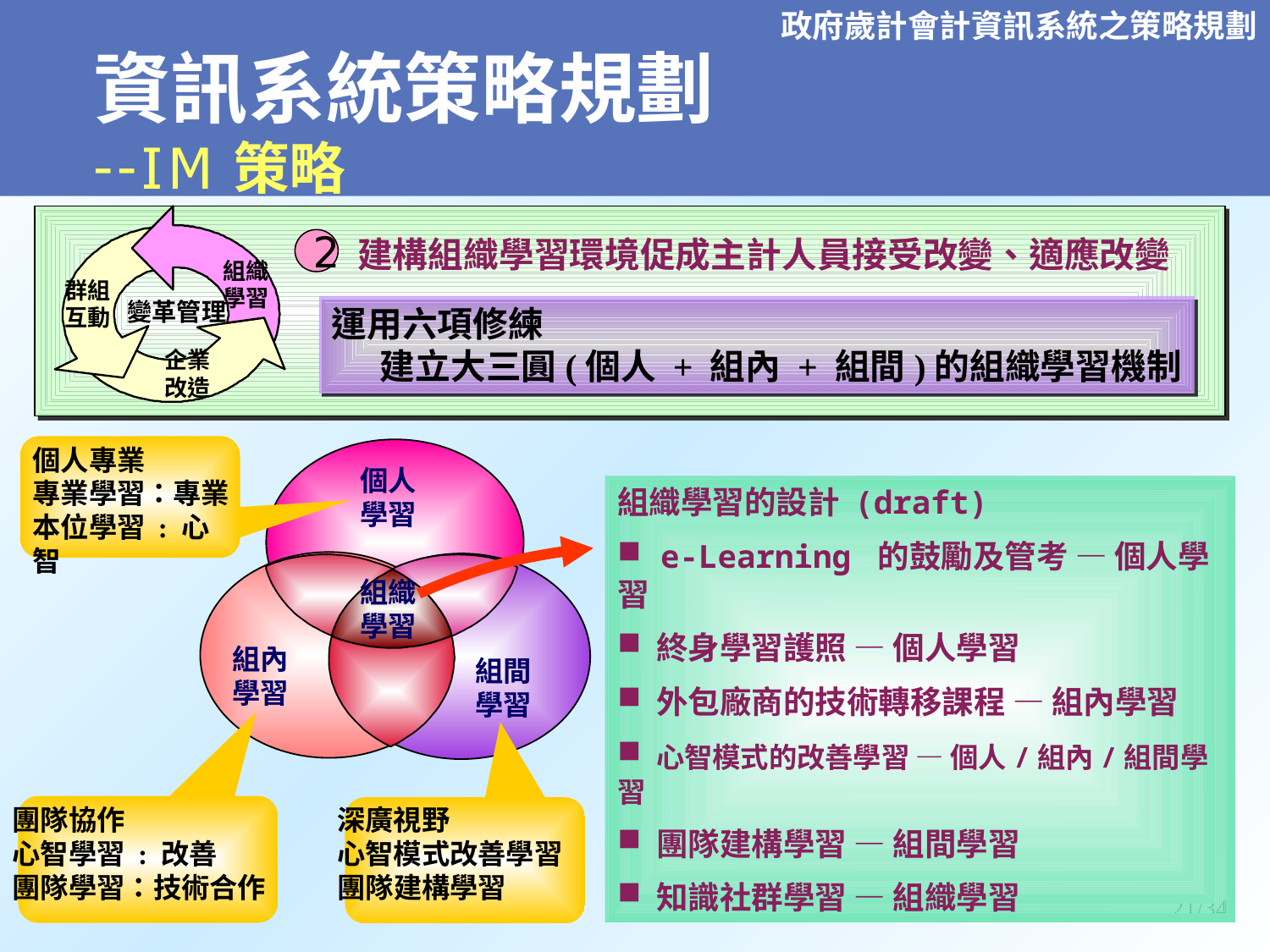

# 資訊系統策略規劃 --IM策略

組織
學習
建構組織學習環境促成主計人員接受改變、適應改變

2

  變革管理

群組
互動

運用六項修練
     建立大三圓(個人 + 組內 + 組間)的組織學習機制

企業
改造

個人專業
專業學習：專業
本位學習 : 心智

個人
學習

組織
學習
組內
學習
組間
學習
組織學習的設計 (draft)
 e-Learning 的鼓勵及管考 — 個人學習
 終身學習護照 — 個人學習
 外包廠商的技術轉移課程 — 組內學習
 心智模式的改善學習 — 個人/組內/組間學習
 團隊建構學習 — 組間學習
 知識社群學習 — 組織學習

團隊協作
心智學習 : 改善
團隊學習：技術合作

深廣視野
心智模式改善學習
團隊建構學習

21/34